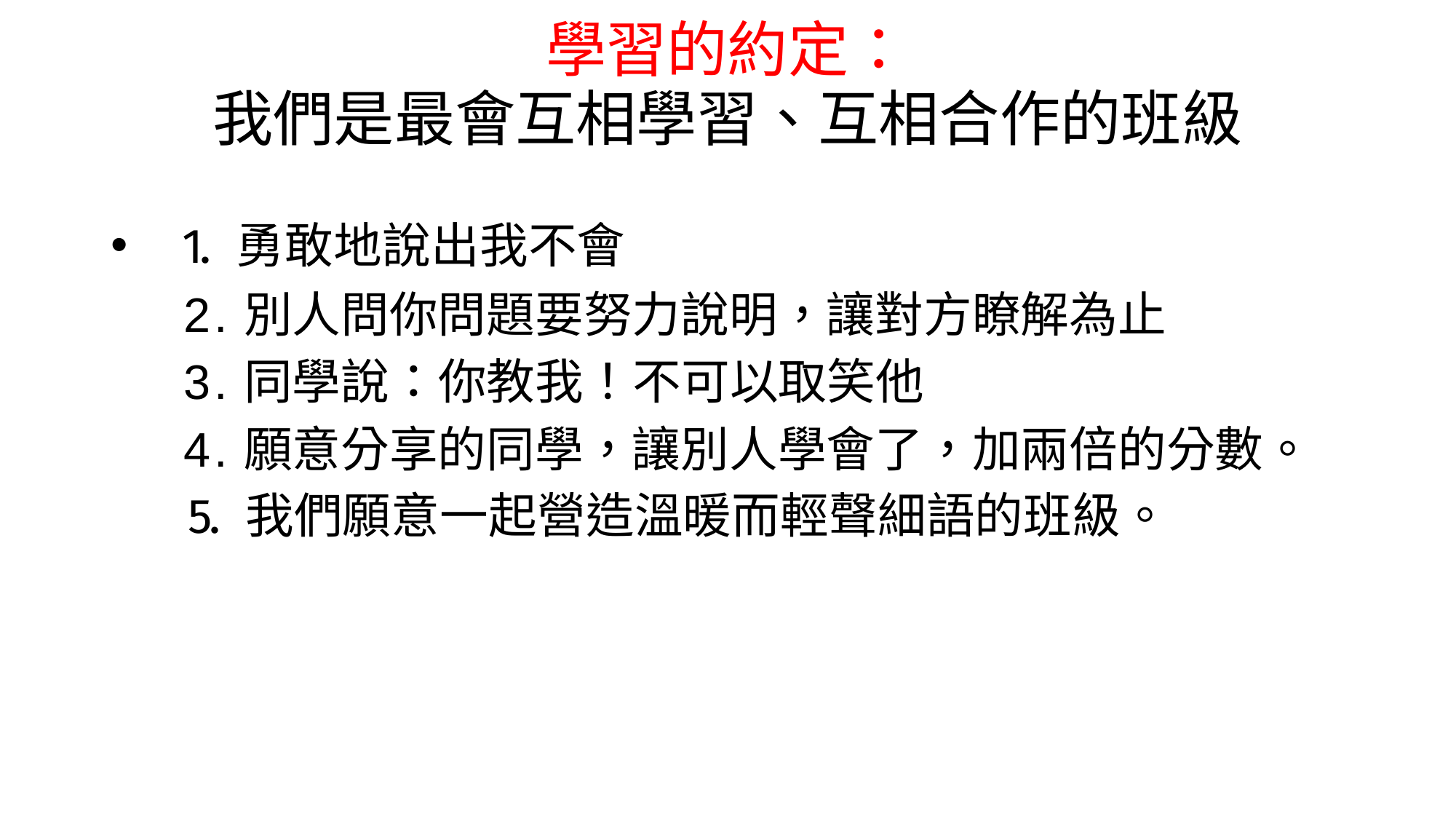

# 學習的約定：
我們是最會互相學習、互相合作的班級
1. 勇敢地說出我不會
2.別人問你問題要努力說明，讓對方瞭解為止
3.同學說：你教我！不可以取笑他
4.願意分享的同學，讓別人學會了，加兩倍的分數。
5. 我們願意一起營造溫暖而輕聲細語的班級。